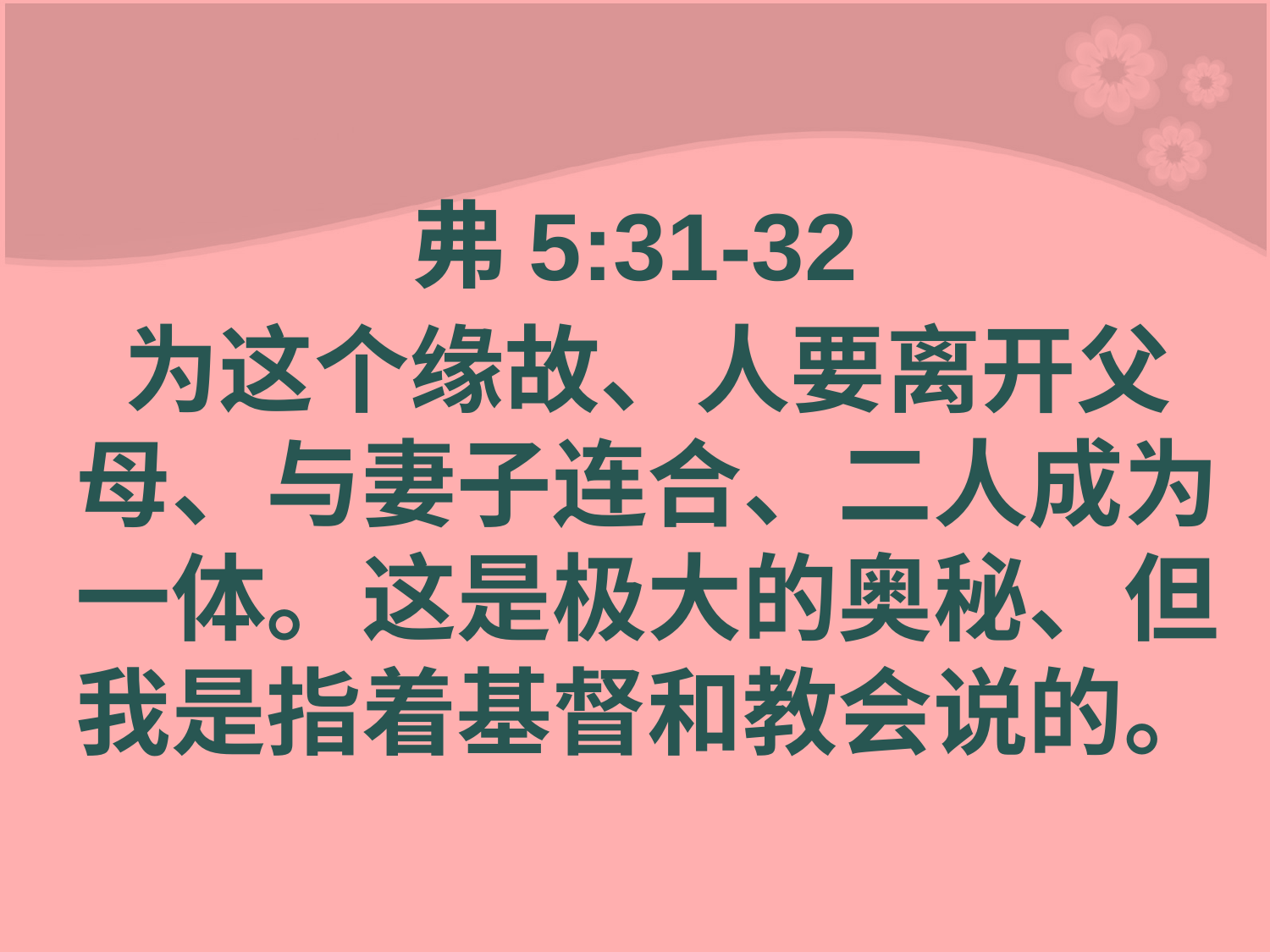

弗5:31-32
为这个缘故、人要离开父母、与妻子连合、二人成为一体。这是极大的奥秘、但我是指着基督和教会说的。